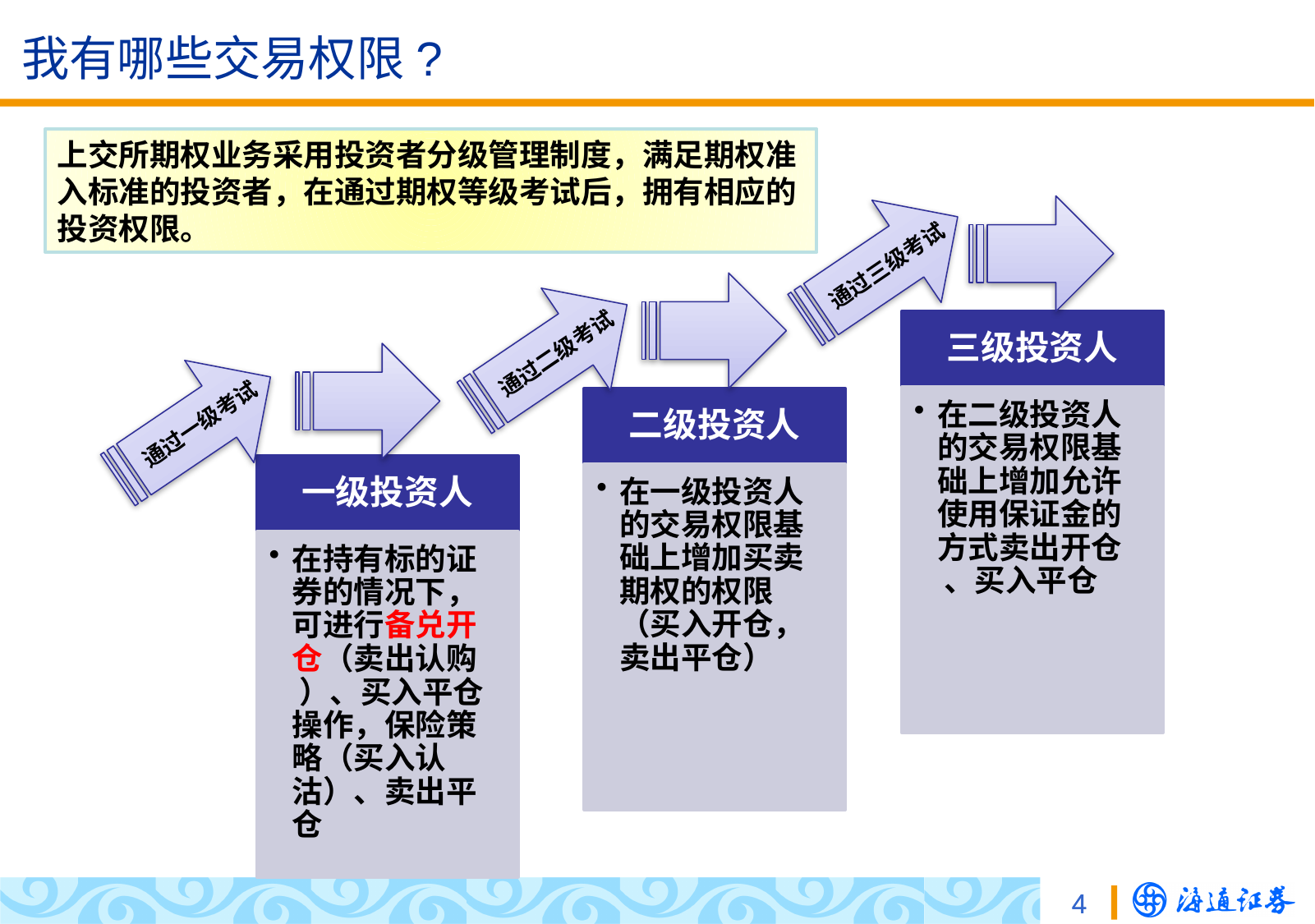

# 我有哪些交易权限?
上交所期权业务采用投资者分级管理制度，满足期权准入标准的投资者，在通过期权等级考试后，拥有相应的投资权限。

通过三级考试

三级投资人
通过二级考试

在二级投资人的交易权限基础上增加允许使用保证金的方式卖出开仓 、买入平仓

二级投资人
通过一级考试

一级投资人

在一级投资人的交易权限基础上增加买卖期权的权限（买入开仓，卖出平仓）

在持有标的证券的情况下，可进行备兑开仓（卖出认购 ）、买入平仓操作，保险策略（买入认沽）、卖出平仓
个股股价通常具有介于15%-60%之间的波动率，指数要稍小一些。